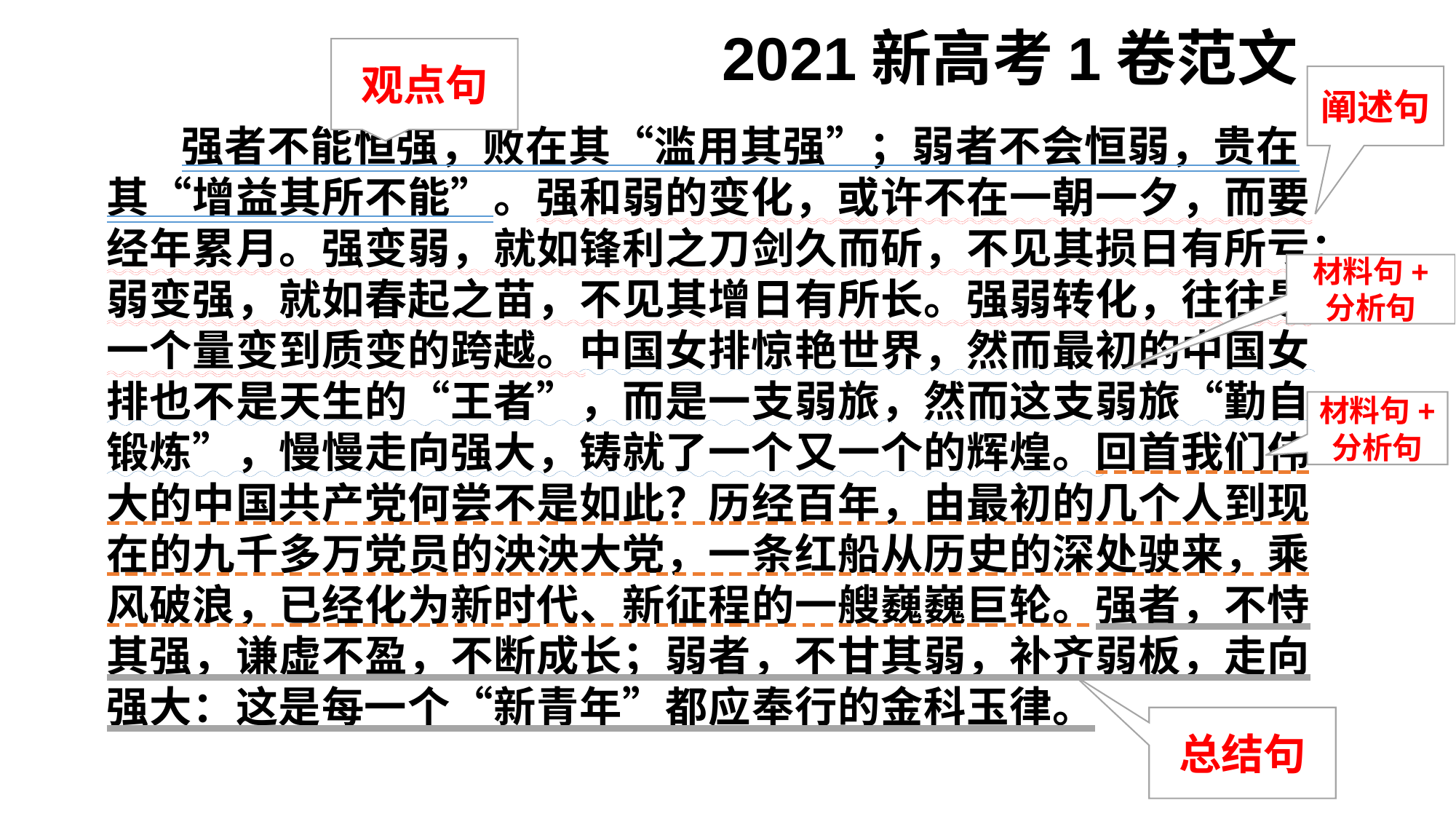

2021新高考1卷范文
观点句
阐述句
 强者不能恒强，败在其“滥用其强”；弱者不会恒弱，贵在其“增益其所不能”。强和弱的变化，或许不在一朝一夕，而要经年累月。强变弱，就如锋利之刀剑久而斫，不见其损日有所亏；弱变强，就如春起之苗，不见其增日有所长。强弱转化，往往是一个量变到质变的跨越。中国女排惊艳世界，然而最初的中国女排也不是天生的“王者”，而是一支弱旅，然而这支弱旅“勤自锻炼”，慢慢走向强大，铸就了一个又一个的辉煌。回首我们伟大的中国共产党何尝不是如此？历经百年，由最初的几个人到现在的九千多万党员的泱泱大党，一条红船从历史的深处驶来，乘风破浪，已经化为新时代、新征程的一艘巍巍巨轮。强者，不恃其强，谦虚不盈，不断成长；弱者，不甘其弱，补齐弱板，走向强大：这是每一个“新青年”都应奉行的金科玉律。
材料句+
分析句
请看到学案上的几篇古文，同桌之间互相讨论，作者在论证过程中分别用到了哪些论证方法，有何作用？
材料句+
分析句
总结句